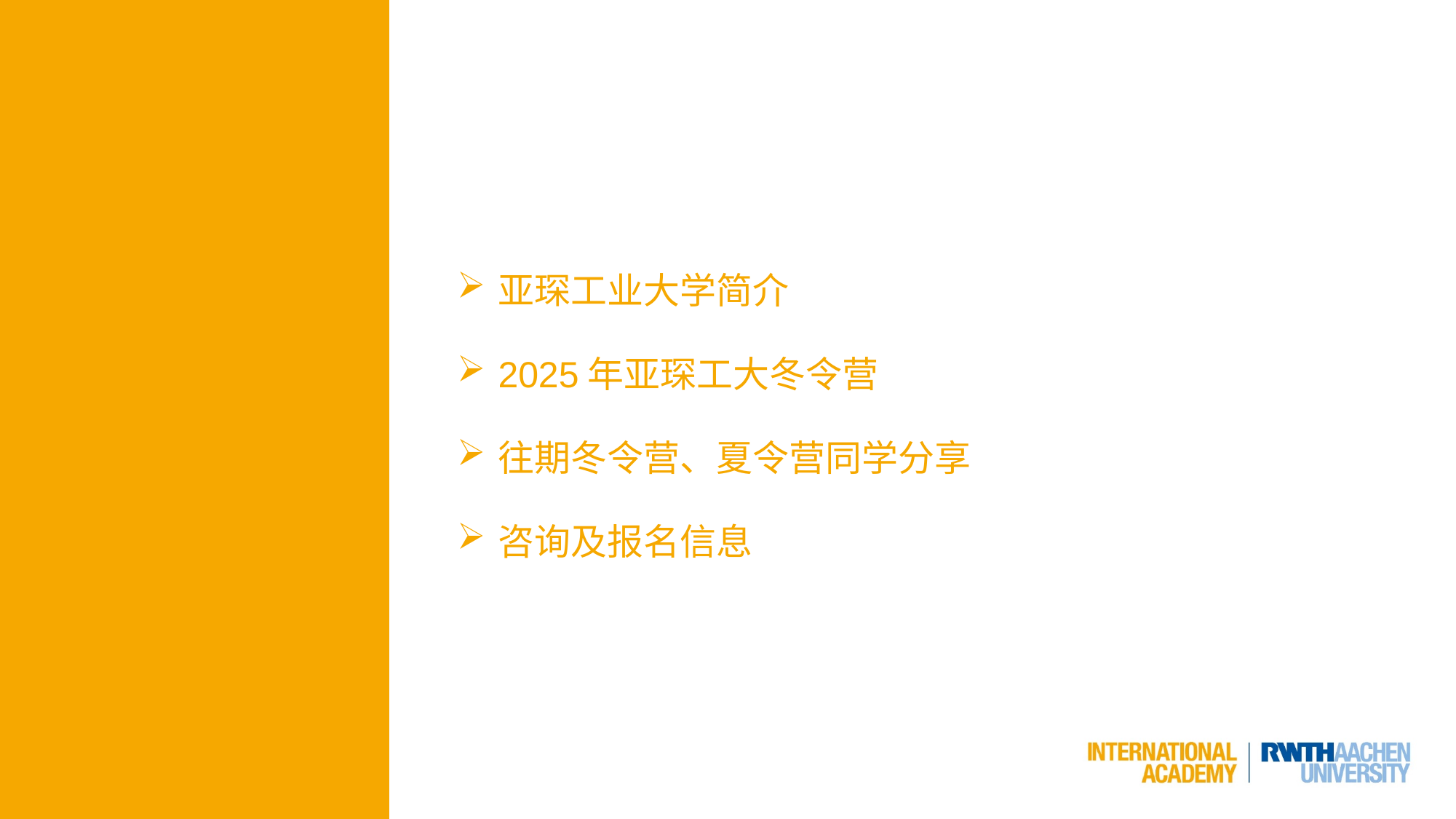

亚琛工业大学简介
2025年亚琛工大冬令营
往期冬令营、夏令营同学分享
咨询及报名信息